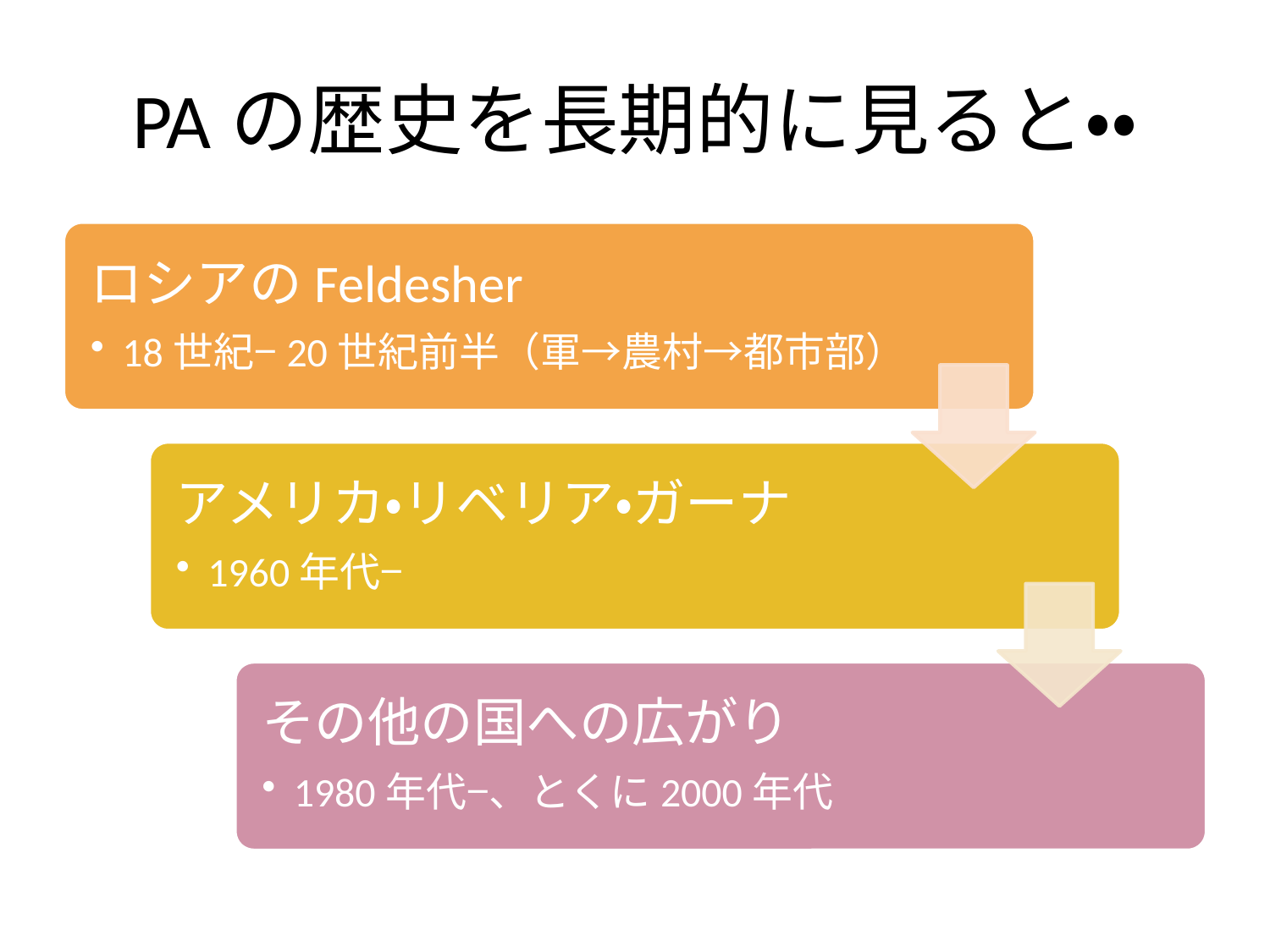

# PAの歴史を長期的に見ると・・
ロシアのFeldesher
18世紀−20世紀前半（軍→農村→都市部）
アメリカ・リベリア・ガーナ
1960年代−
その他の国への広がり
1980年代−、とくに2000年代